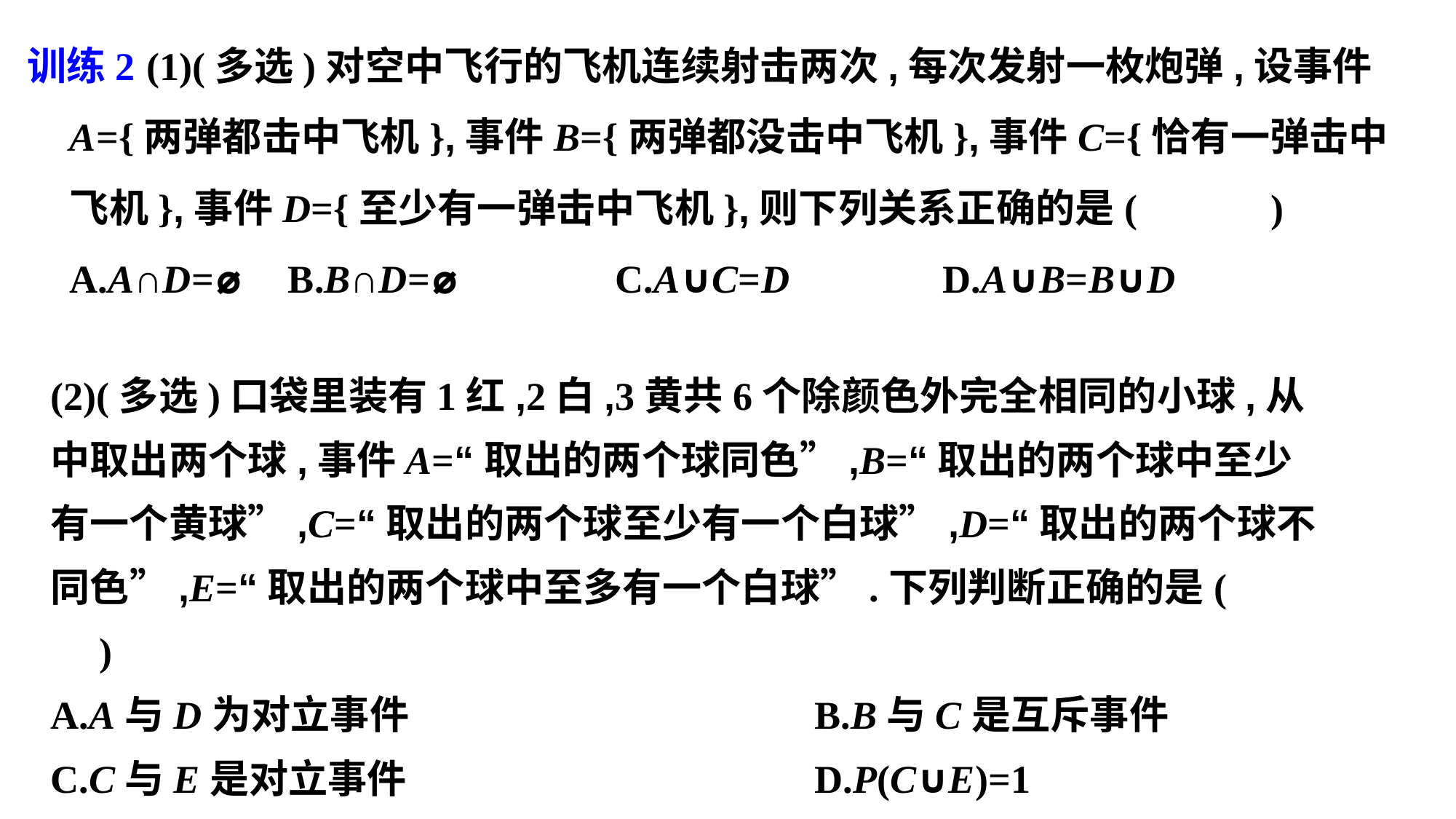

训练2 (1)(多选)对空中飞行的飞机连续射击两次,每次发射一枚炮弹,设事件A={两弹都击中飞机},事件B={两弹都没击中飞机},事件C={恰有一弹击中飞机},事件D={至少有一弹击中飞机},则下列关系正确的是(　    　)
	A.A∩D=⌀	B.B∩D=⌀		C.A∪C=D		D.A∪B=B∪D

(2)(多选)口袋里装有1红,2白,3黄共6个除颜色外完全相同的小球,从中取出两个球,事件A=“取出的两个球同色”,B=“取出的两个球中至少有一个黄球”,C=“取出的两个球至少有一个白球”,D=“取出的两个球不同色”,E=“取出的两个球中至多有一个白球”.下列判断正确的是(　　)
A.A与D为对立事件				B.B与C是互斥事件
C.C与E是对立事件				D.P(C∪E)=1